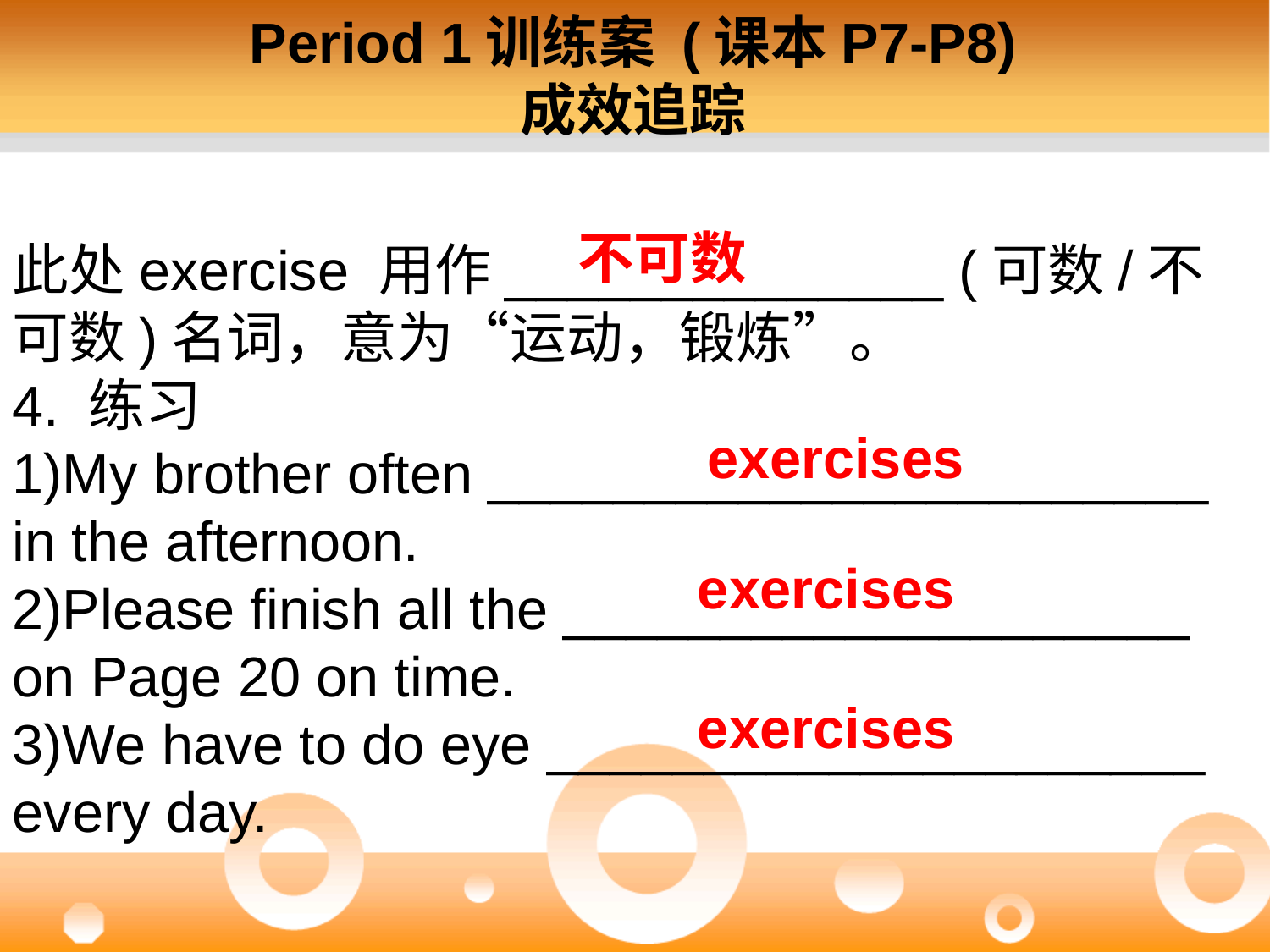

Period 1训练案 (课本P7-P8)
成效追踪
不可数
此处exercise 用作______________ (可数/不可数)名词，意为“运动，锻炼”。
4. 练习
1)My brother often _______________________ in the afternoon.
2)Please finish all the ____________________ on Page 20 on time.
3)We have to do eye _____________________ every day.
exercises
exercises
exercises